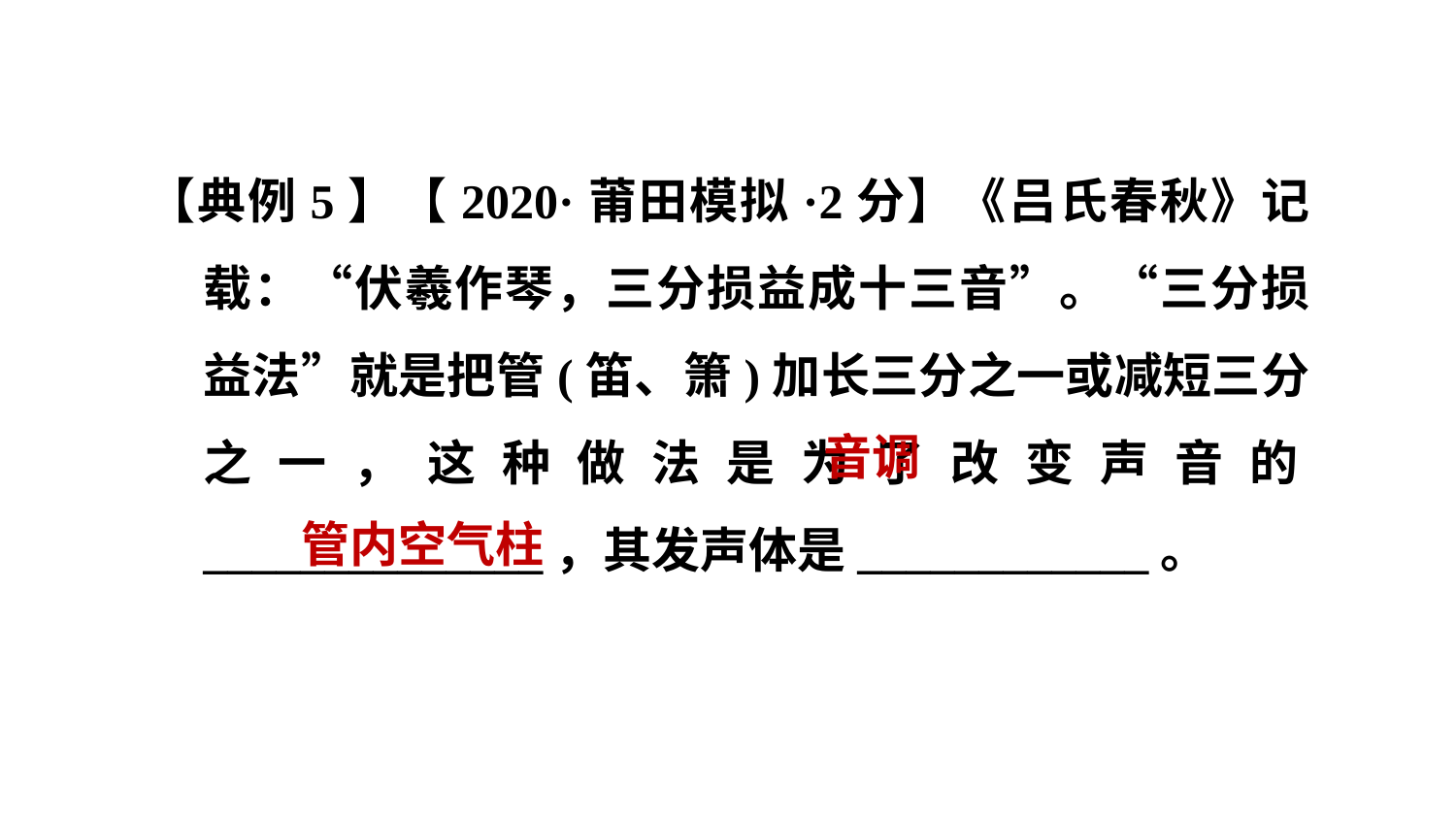

【典例5】【2020·莆田模拟·2分】《吕氏春秋》记载：“伏羲作琴，三分损益成十三音”。“三分损益法”就是把管(笛、箫)加长三分之一或减短三分之一，这种做法是为了改变声音的______________，其发声体是____________。
音调
管内空气柱